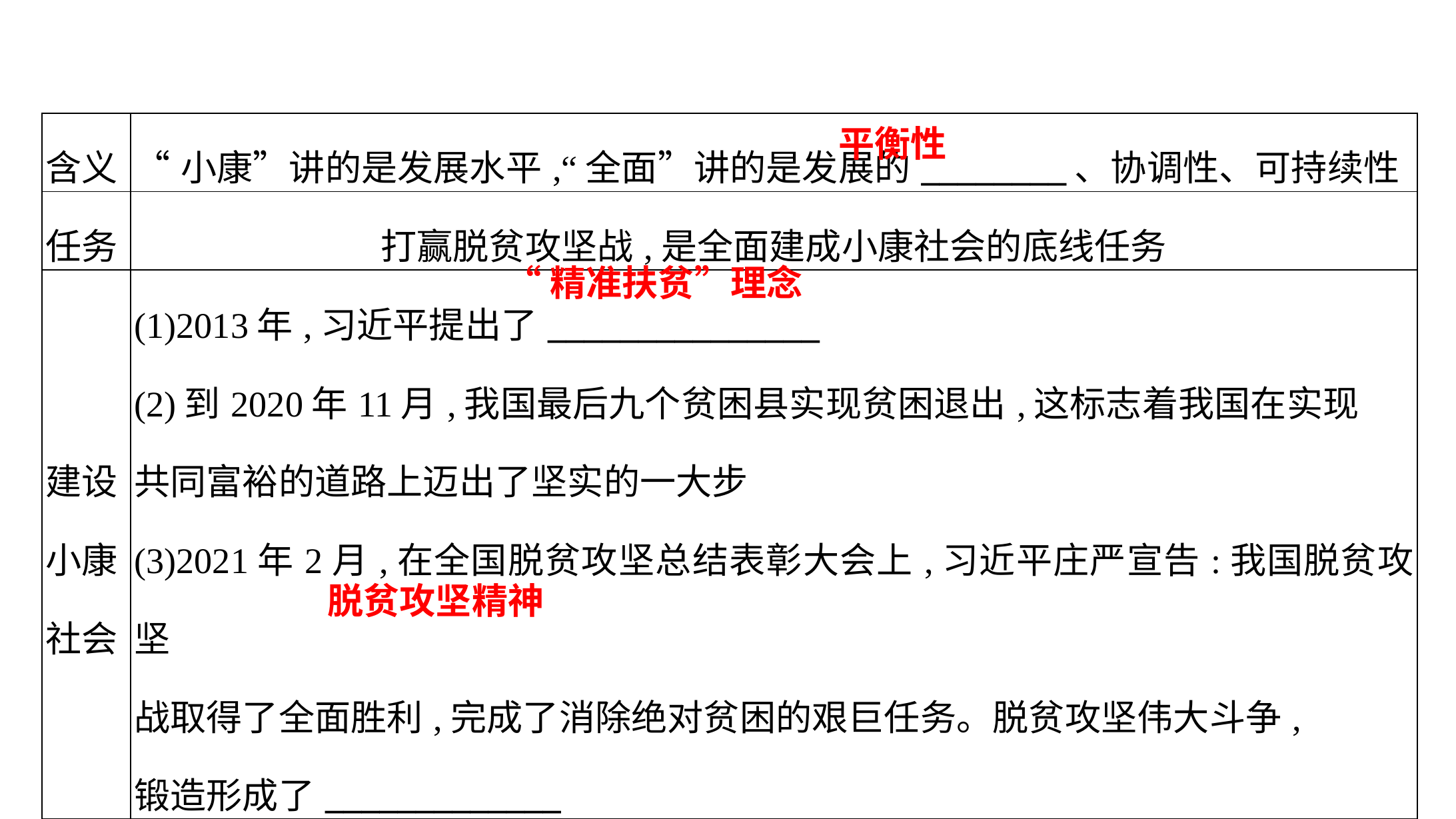

| 含义 | “小康”讲的是发展水平,“全面”讲的是发展的\_\_\_\_\_\_\_\_、协调性、可持续性 |
| --- | --- |
| 任务 | 打赢脱贫攻坚战,是全面建成小康社会的底线任务 |
| 建设 小康 社会 | (1)2013年,习近平提出了\_\_\_\_\_\_\_\_\_\_\_\_\_\_\_ (2)到2020年11月,我国最后九个贫困县实现贫困退出,这标志着我国在实现 共同富裕的道路上迈出了坚实的一大步 (3)2021年2月,在全国脱贫攻坚总结表彰大会上,习近平庄严宣告:我国脱贫攻坚 战取得了全面胜利,完成了消除绝对贫困的艰巨任务。脱贫攻坚伟大斗争, 锻造形成了\_\_\_\_\_\_\_\_\_\_\_\_\_ |
平衡性
“精准扶贫”理念
脱贫攻坚精神